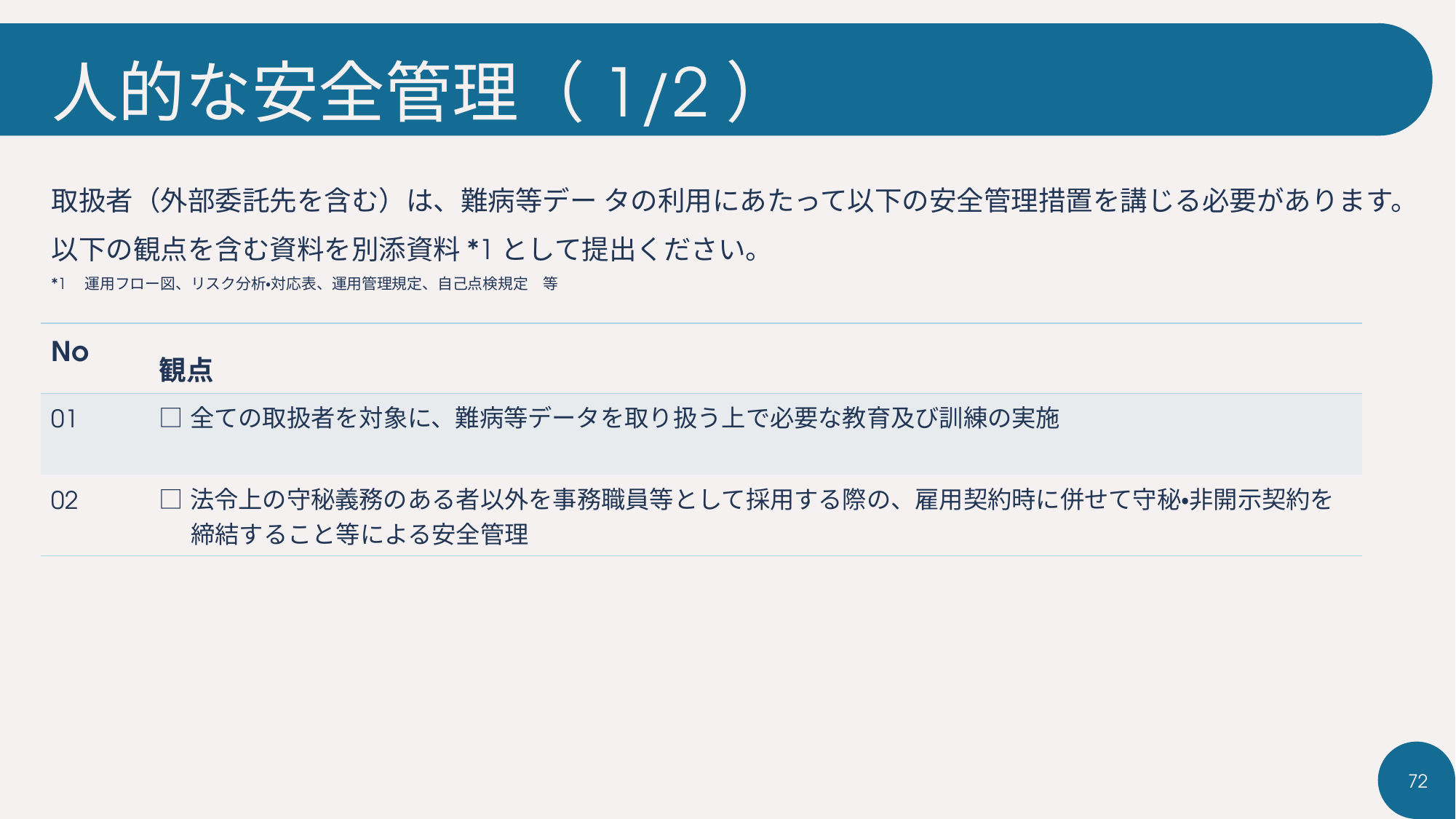

# 人的な安全管理（1/2）
取扱者（外部委託先を含む）は、難病等デー タの利用にあたって以下の安全管理措置を講じる必要があります。以下の観点を含む資料を別添資料*1として提出ください。
*1　運用フロー図、リスク分析・対応表、運用管理規定、自己点検規定　等
| No | 観点 |
| --- | --- |
| 01 | □全ての取扱者を対象に、難病等データを取り扱う上で必要な教育及び訓練の実施 |
| 02 | □法令上の守秘義務のある者以外を事務職員等として採用する際の、雇用契約時に併せて守秘・非開示契約を締結すること等による安全管理 |
72